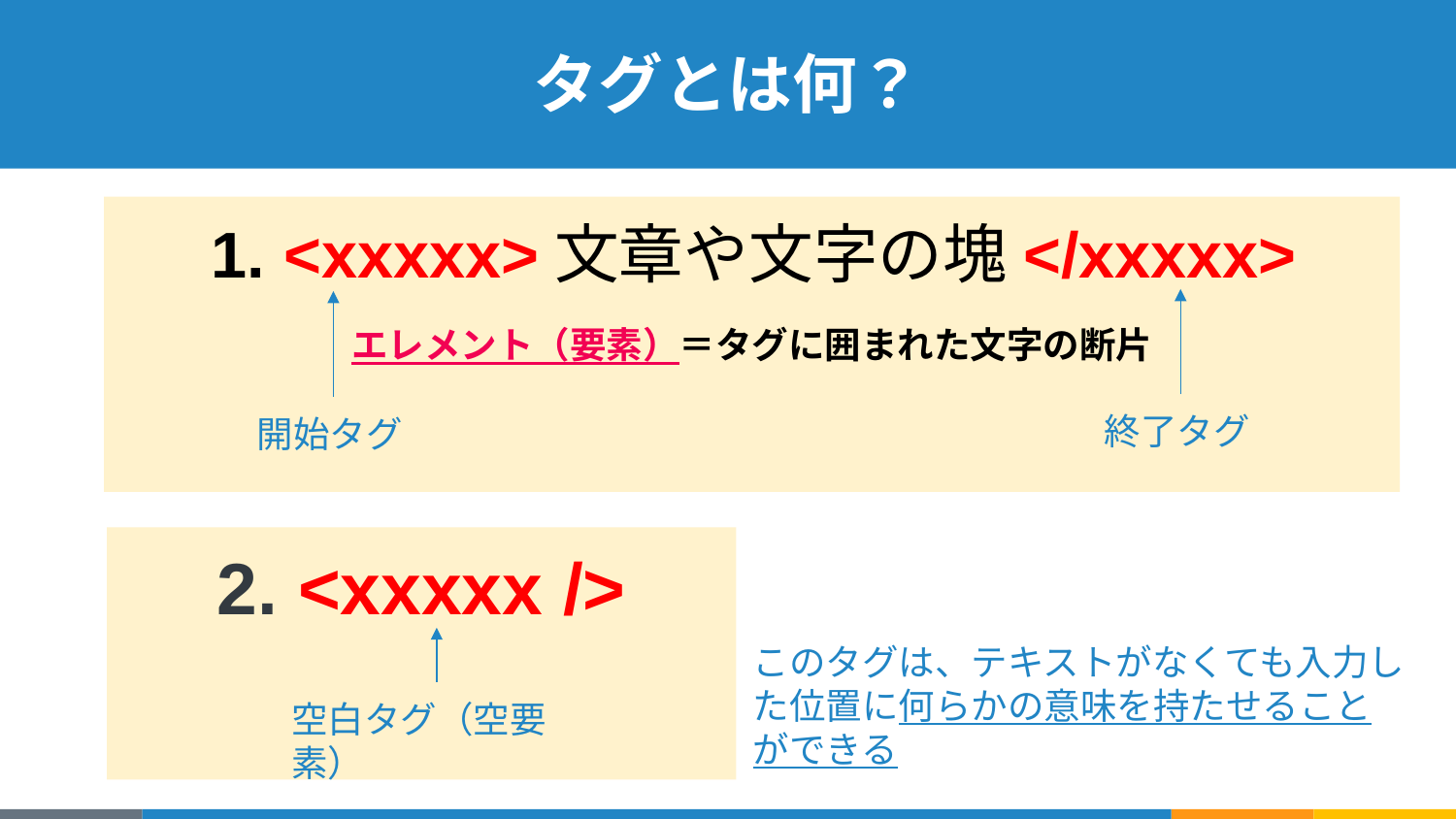

# タグとは何？
エレメント（要素）＝タグに囲まれた文字の断片
<xxxxx>文章や文字の塊</xxxxx>
終了タグ
開始タグ
2. <xxxxx />

このタグは、テキストがなくても入力した位置に何らかの意味を持たせることができる
空白タグ（空要素）